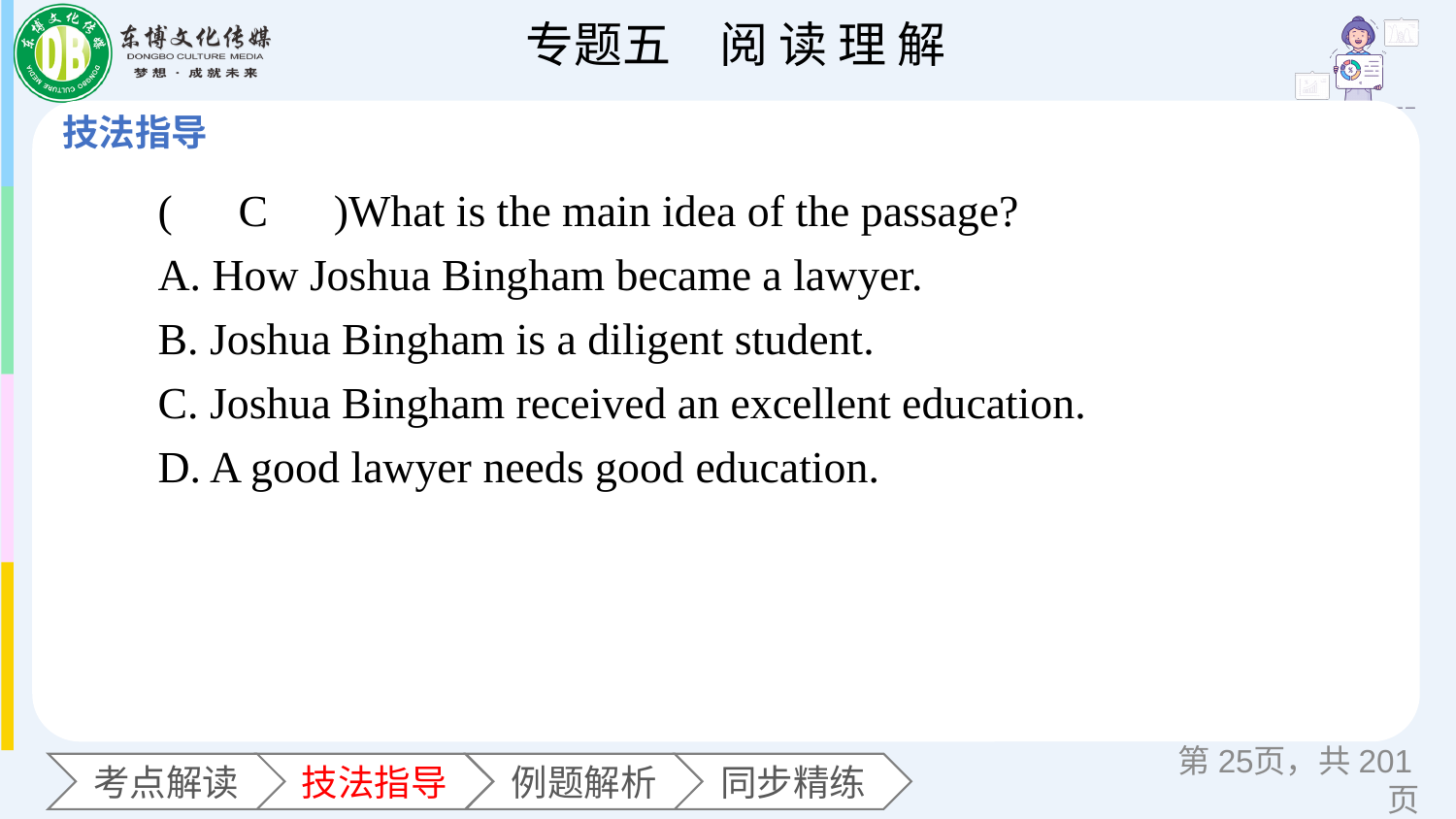

(　C　)What is the main idea of the passage?
A. How Joshua Bingham became a lawyer.
B. Joshua Bingham is a diligent student.
C. Joshua Bingham received an excellent education.
D. A good lawyer needs good education.
第25页，共201页